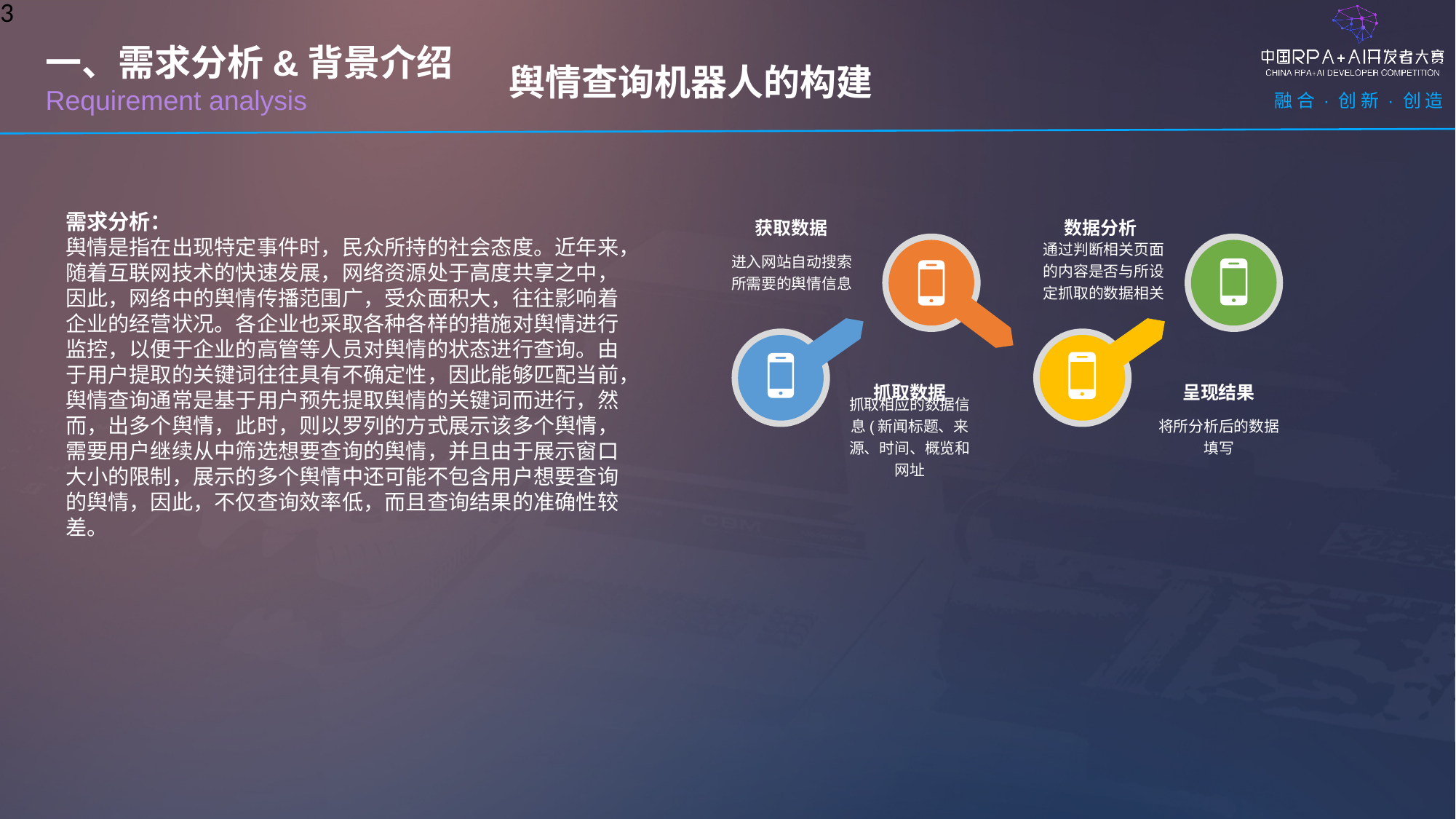

3
舆情查询机器人的构建
一、需求分析&背景介绍
Requirement analysis
需求分析：
舆情是指在出现特定事件时，民众所持的社会态度。近年来，随着互联网技术的快速发展，网络资源处于高度共享之中，因此，网络中的舆情传播范围广，受众面积大，往往影响着企业的经营状况。各企业也采取各种各样的措施对舆情进行监控，以便于企业的高管等人员对舆情的状态进行查询。由于用户提取的关键词往往具有不确定性，因此能够匹配当前，舆情查询通常是基于用户预先提取舆情的关键词而进行，然而，出多个舆情，此时，则以罗列的方式展示该多个舆情，需要用户继续从中筛选想要查询的舆情，并且由于展示窗口大小的限制，展示的多个舆情中还可能不包含用户想要查询的舆情，因此，不仅查询效率低，而且查询结果的准确性较差。
获取数据
进入网站自动搜索所需要的舆情信息
数据分析
通过判断相关页面的内容是否与所设定抓取的数据相关

抓取数据
呈现结果
抓取相应的数据信息(新闻标题、来源、时间、概览和网址
将所分析后的数据填写